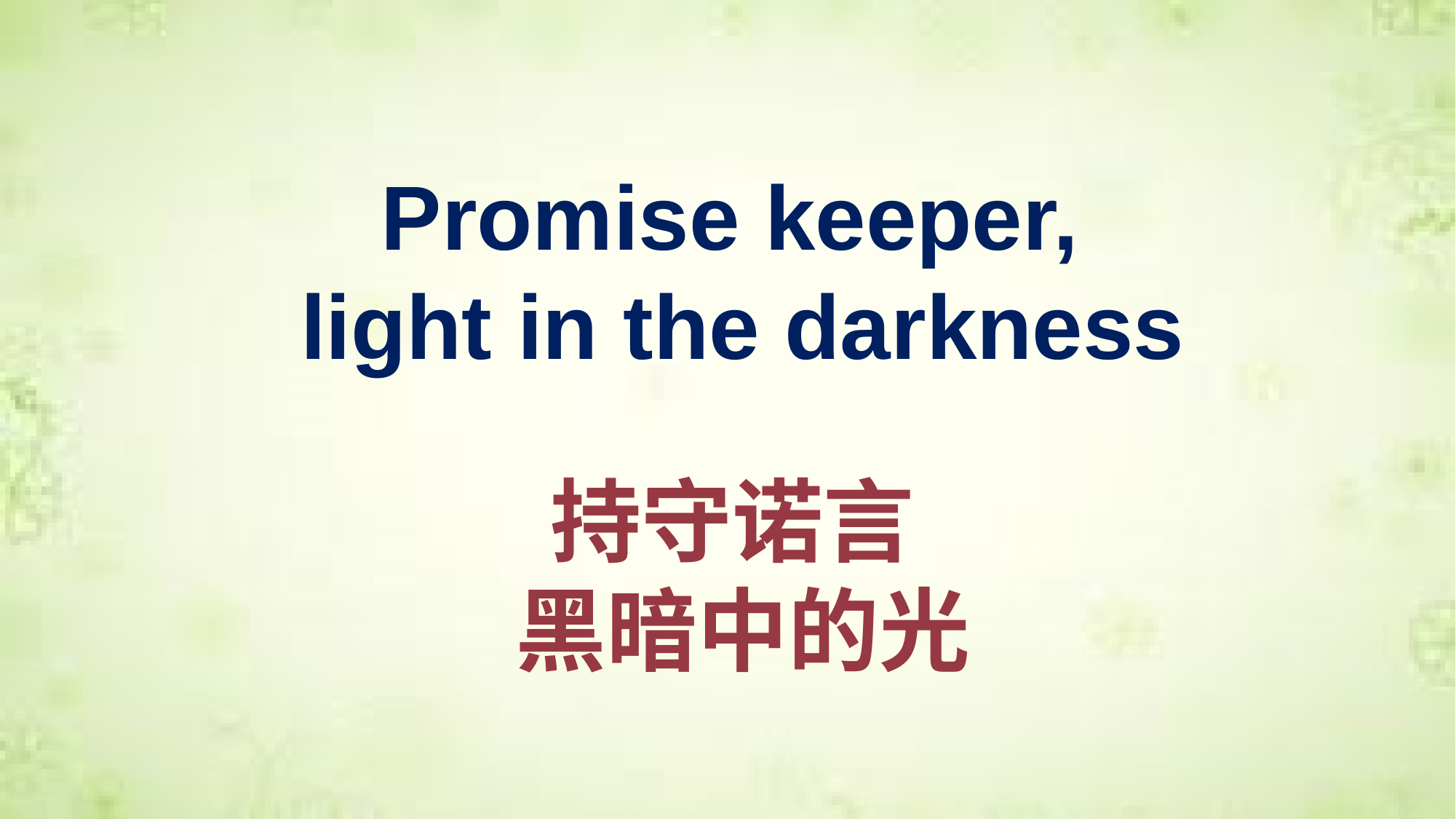

Promise keeper,
light in the darkness

持守诺言
黑暗中的光